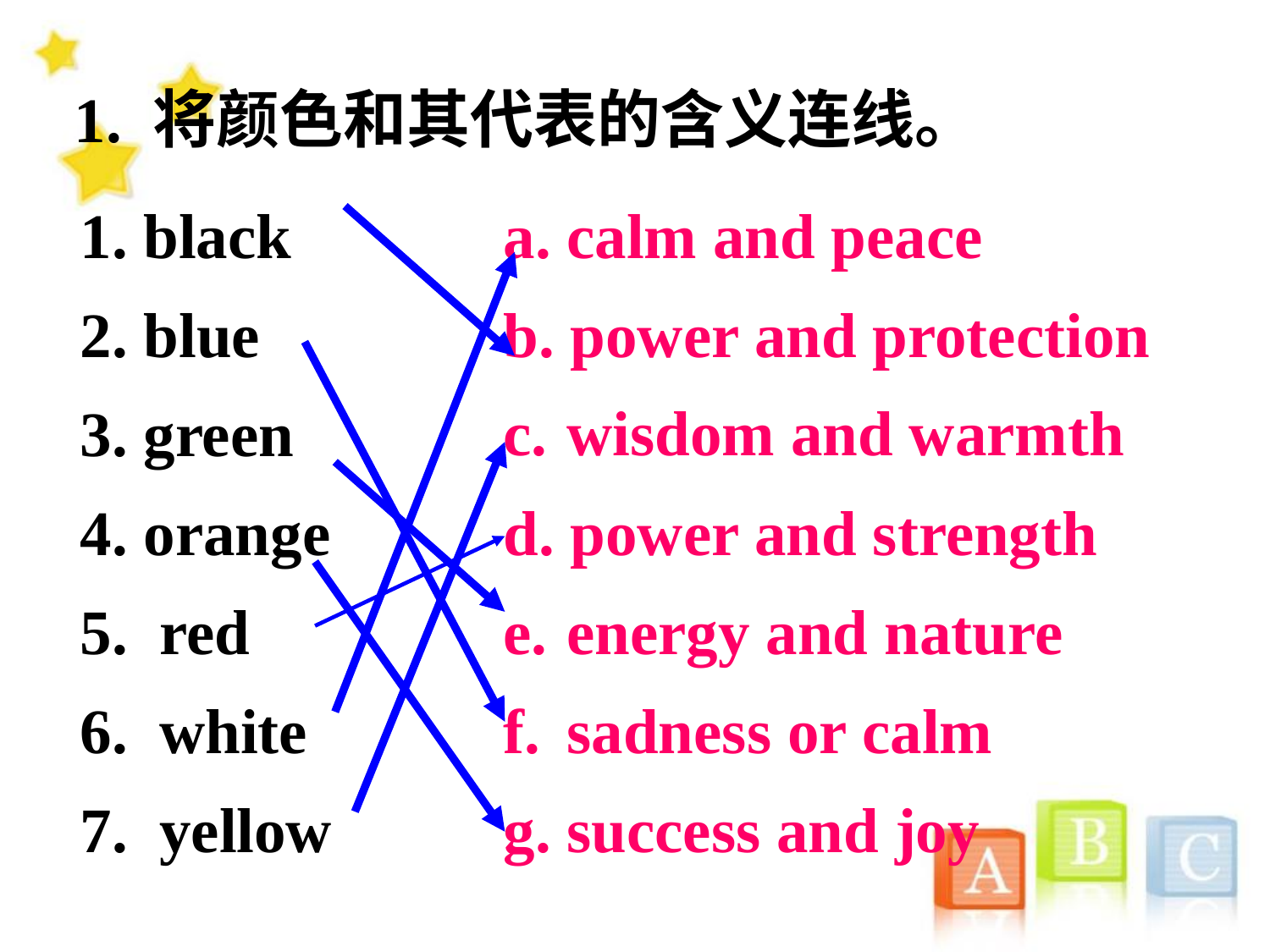

1. 将颜色和其代表的含义连线。
 calm and peace
 power and protection
 wisdom and warmth
 power and strength
 energy and nature
 sadness or calm
 success and joy
1. black
2. blue
3. green
4. orange
5.  red
6.  white
7.  yellow